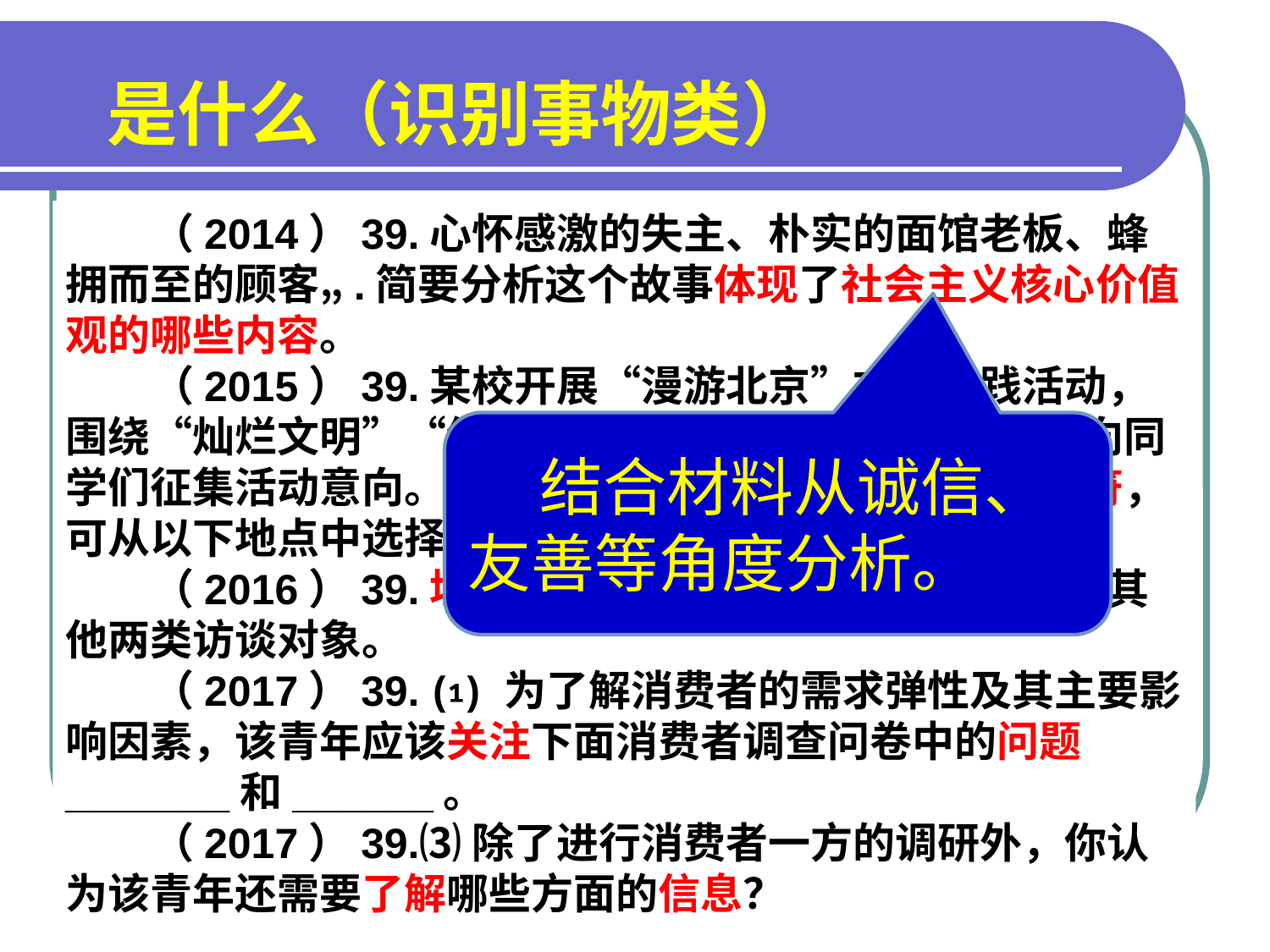

是什么（识别事物类）
        （2014）39.心怀感激的失主、朴实的面馆老板、蜂拥而至的顾客„.简要分析这个故事体现了社会主义核心价值观的哪些内容。
        （2015）39.某校开展“漫游北京”文化实践活动，围绕“灿烂文明”“红色记忆”“魅力创新”三大主题向同学们征集活动意向。选择主题和地点，地点应与主题相符，可从以下地点中选择其一，也可另选其他。
        （2016）39.填写一种其他类型的文献资料，填写其他两类访谈对象。
        （2017）39. ⑴ 为了解消费者的需求弹性及其主要影响因素，该青年应该关注下面消费者调查问卷中的问题_______和______。
        （2017）39.⑶除了进行消费者一方的调研外，你认为该青年还需要了解哪些方面的信息？
    结合材料从诚信、友善等角度分析。